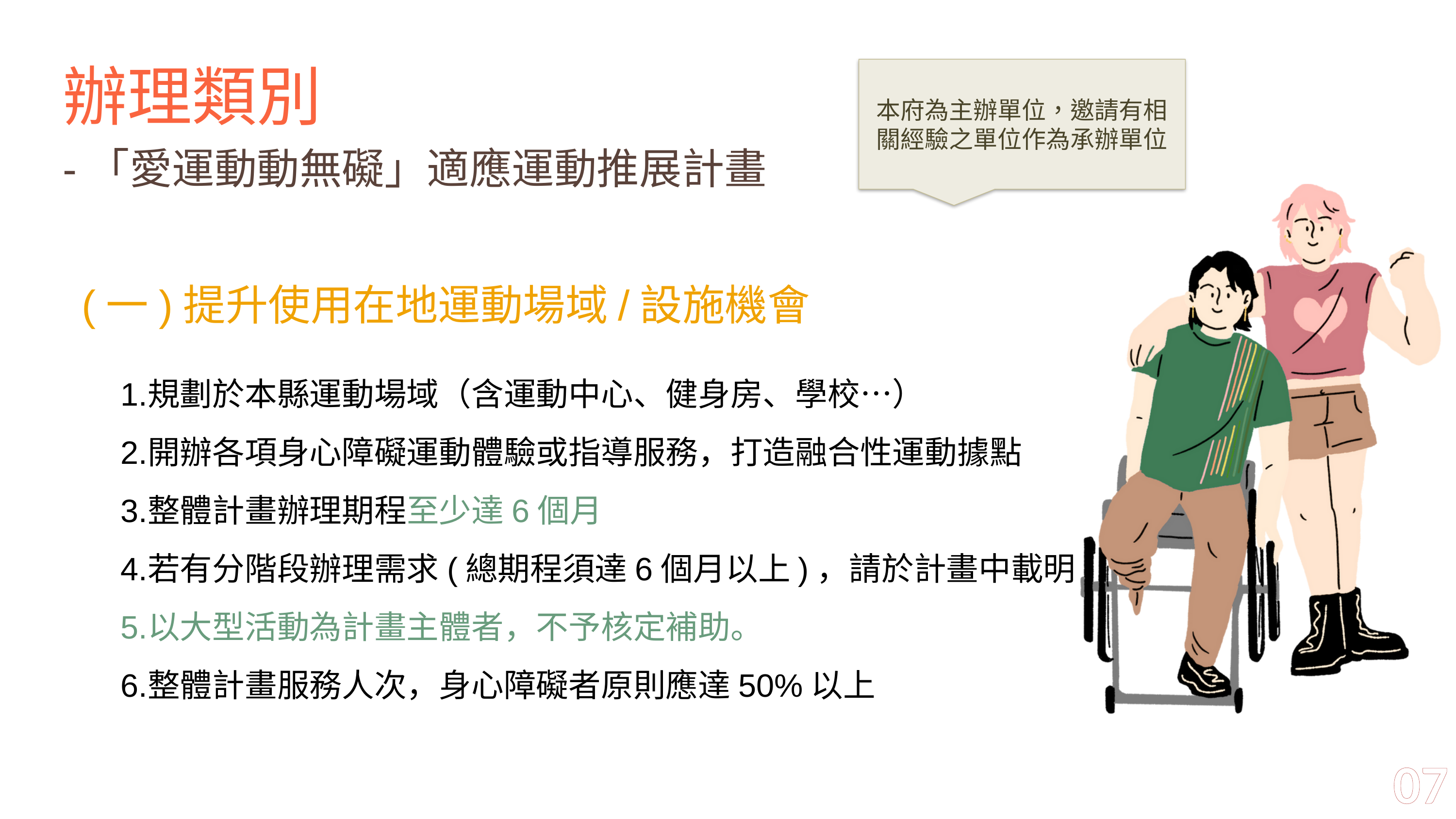

辦理類別
-「愛運動動無礙」適應運動推展計畫

本府為主辦單位，邀請有相關經驗之單位作為承辦單位

(一)提升使用在地運動場域/設施機會

規劃於本縣運動場域（含運動中心、健身房、學校…）
開辦各項身心障礙運動體驗或指導服務，打造融合性運動據點
整體計畫辦理期程至少達6個月
若有分階段辦理需求(總期程須達6個月以上)，請於計畫中載明
以大型活動為計畫主體者，不予核定補助。
整體計畫服務人次，身心障礙者原則應達50%以上
07